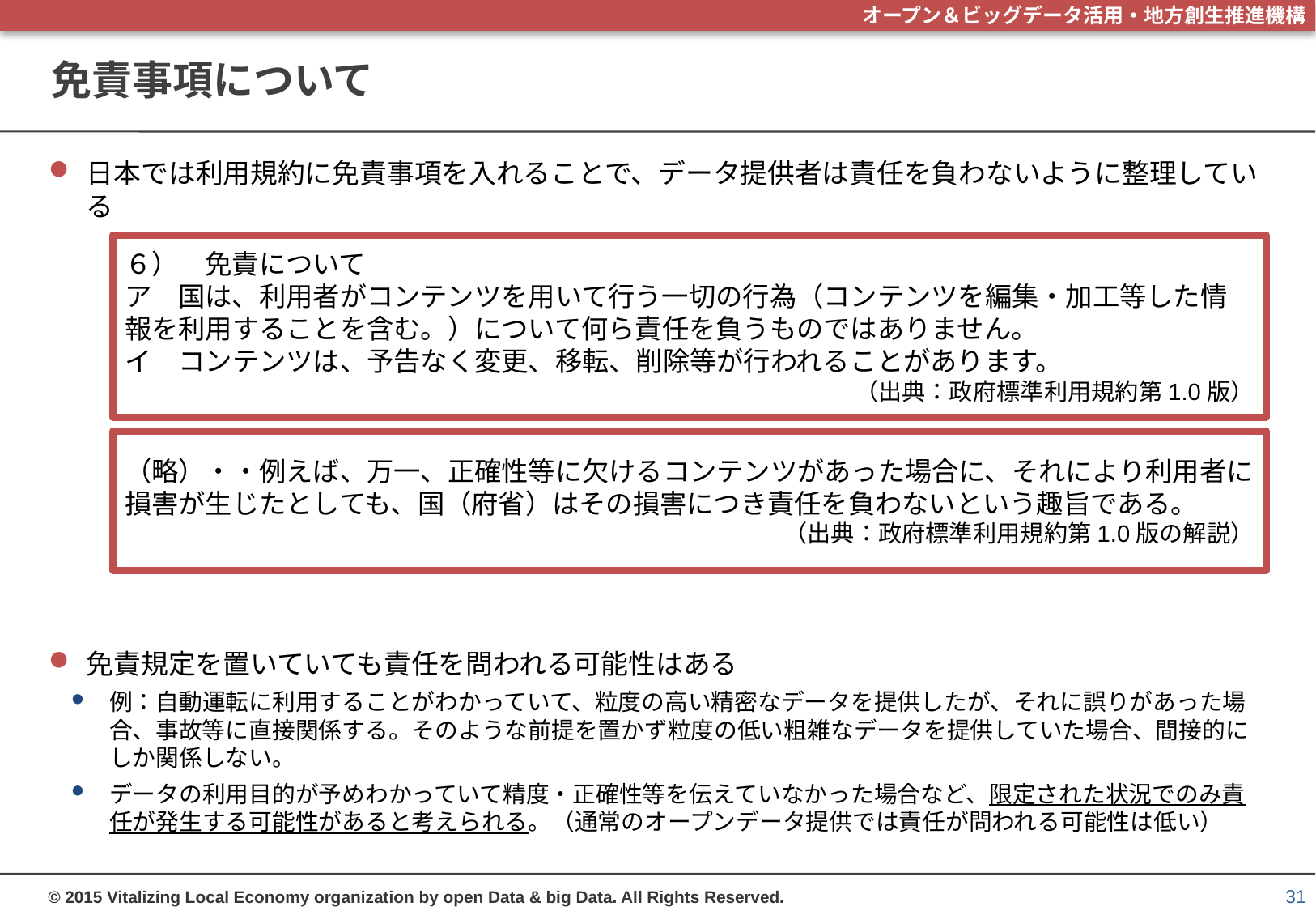

# 免責事項について
日本では利用規約に免責事項を入れることで、データ提供者は責任を負わないように整理している

免責規定を置いていても責任を問われる可能性はある
例：自動運転に利用することがわかっていて、粒度の高い精密なデータを提供したが、それに誤りがあった場合、事故等に直接関係する。そのような前提を置かず粒度の低い粗雑なデータを提供していた場合、間接的にしか関係しない。
データの利用目的が予めわかっていて精度・正確性等を伝えていなかった場合など、限定された状況でのみ責任が発生する可能性があると考えられる。（通常のオープンデータ提供では責任が問われる可能性は低い）

６）　免責について
ア　国は、利用者がコンテンツを用いて行う一切の行為（コンテンツを編集・加工等した情報を利用することを含む。）について何ら責任を負うものではありません。
イ　コンテンツは、予告なく変更、移転、削除等が行われることがあります。
（出典：政府標準利用規約第1.0版）
（略）・・例えば、万一、正確性等に欠けるコンテンツがあった場合に、それにより利用者に損害が生じたとしても、国（府省）はその損害につき責任を負わないという趣旨である。
（出典：政府標準利用規約第1.0版の解説）
31